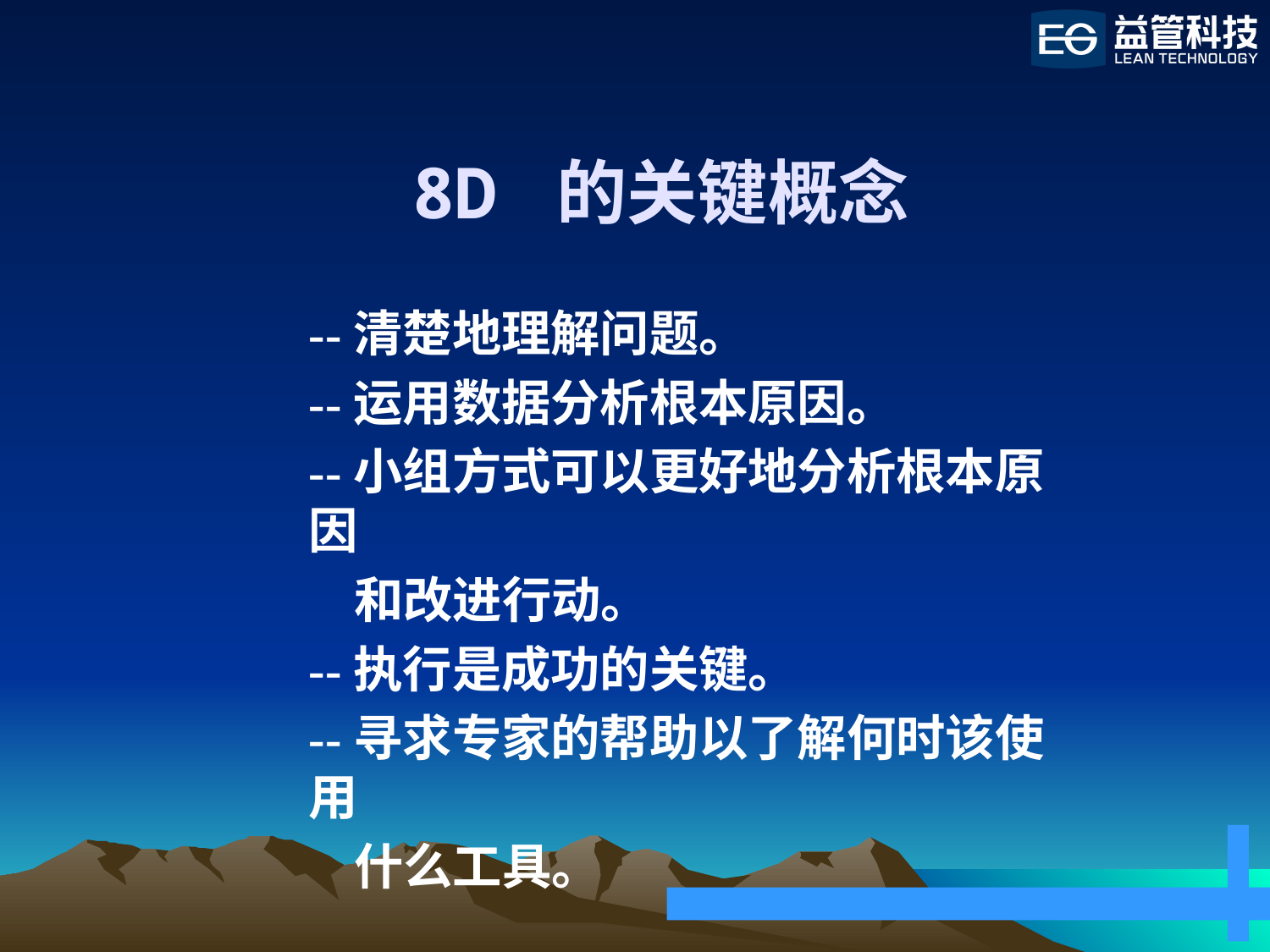

8D 的关键概念
--清楚地理解问题。
--运用数据分析根本原因。
--小组方式可以更好地分析根本原因
   和改进行动。
--执行是成功的关键。
--寻求专家的帮助以了解何时该使用
   什么工具。